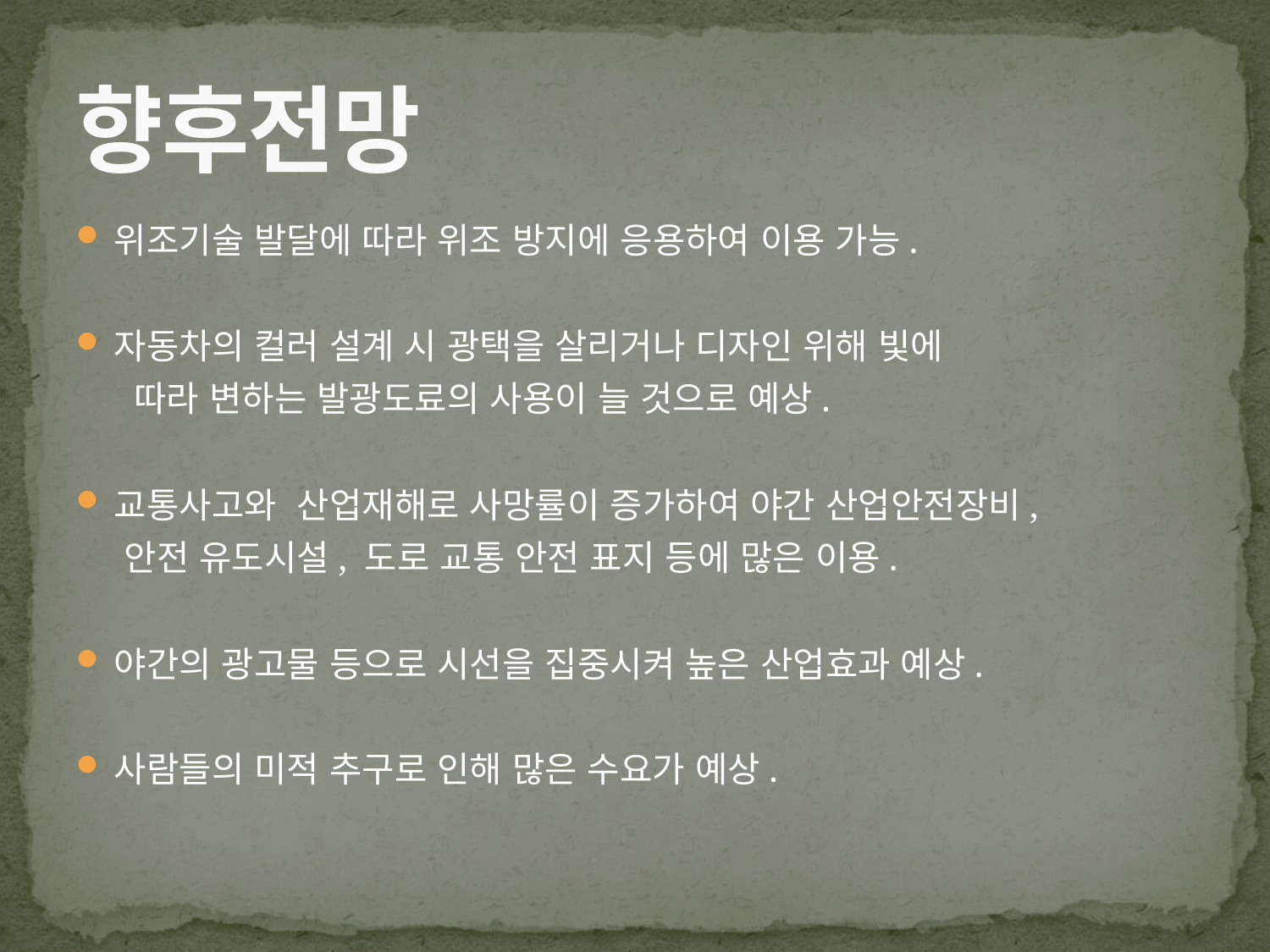

# 향후전망
위조기술 발달에 따라 위조 방지에 응용하여 이용 가능.

자동차의 컬러 설계 시 광택을 살리거나 디자인 위해 빛에
     따라 변하는 발광도료의 사용이 늘 것으로 예상.

교통사고와  산업재해로 사망률이 증가하여 야간 산업안전장비,
    안전 유도시설, 도로 교통 안전 표지 등에 많은 이용.

야간의 광고물 등으로 시선을 집중시켜 높은 산업효과 예상.

사람들의 미적 추구로 인해 많은 수요가 예상.